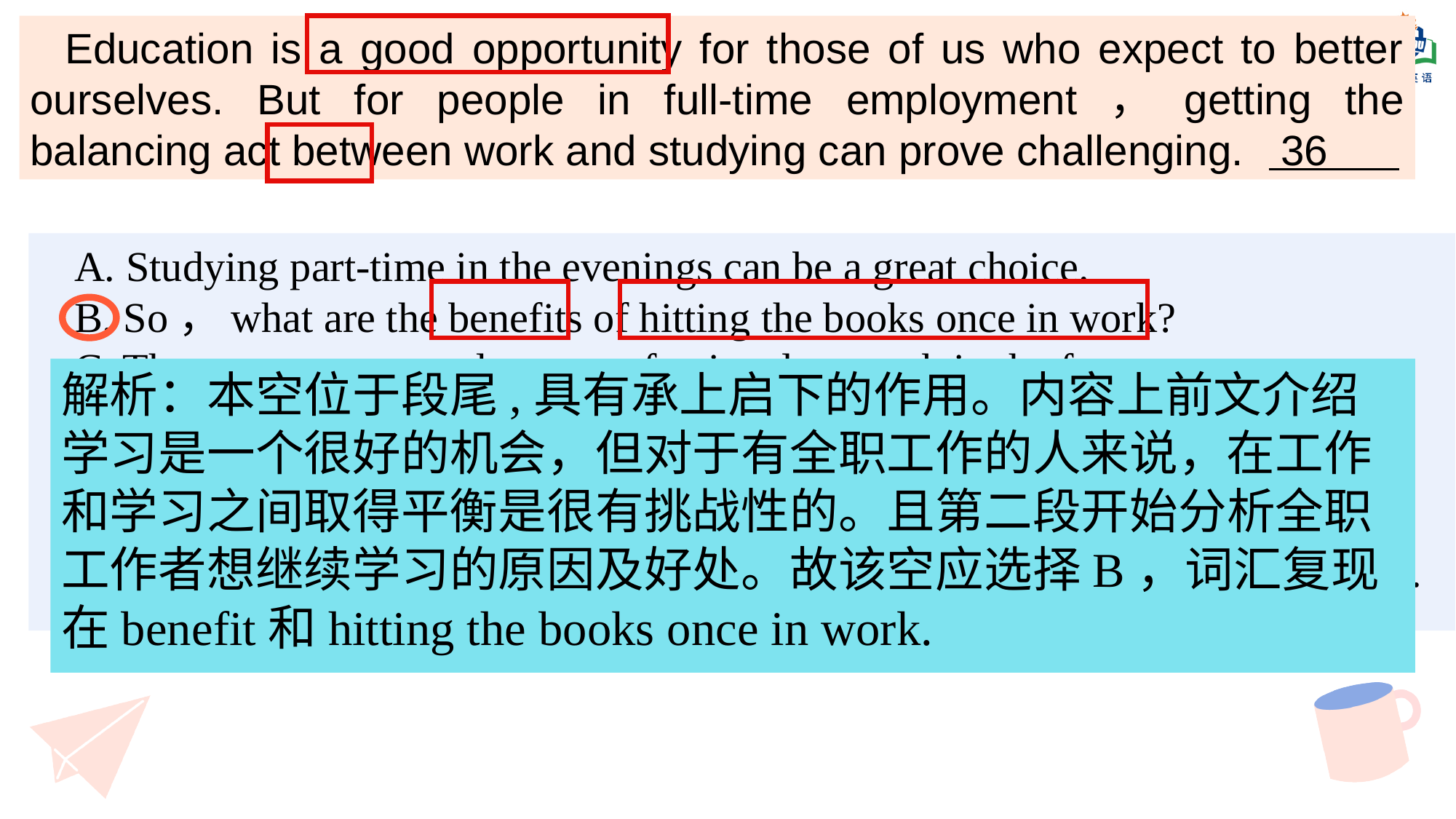

Education is a good opportunity for those of us who expect to better ourselves. But for people in full-time employment，getting the balancing act between work and studying can prove challenging.   36

A. Studying part-time in the evenings can be a great choice.
B. So，what are the benefits of hitting the books once in work?
C. Then you can expand your professional network in the future.
D. They may choose adult courses spreading over a number of years.
E. If the business has a skills shortage，you may be able to fill that gap.
F. Having done the same job for years，some feel like acquiring new skills.
G. So，there are a variety of options for those who wish to return to studying.

解析：本空位于段尾,具有承上启下的作用。内容上前文介绍学习是一个很好的机会，但对于有全职工作的人来说，在工作和学习之间取得平衡是很有挑战性的。且第二段开始分析全职工作者想继续学习的原因及好处。故该空应选择B，词汇复现在benefit和hitting the books once in work.